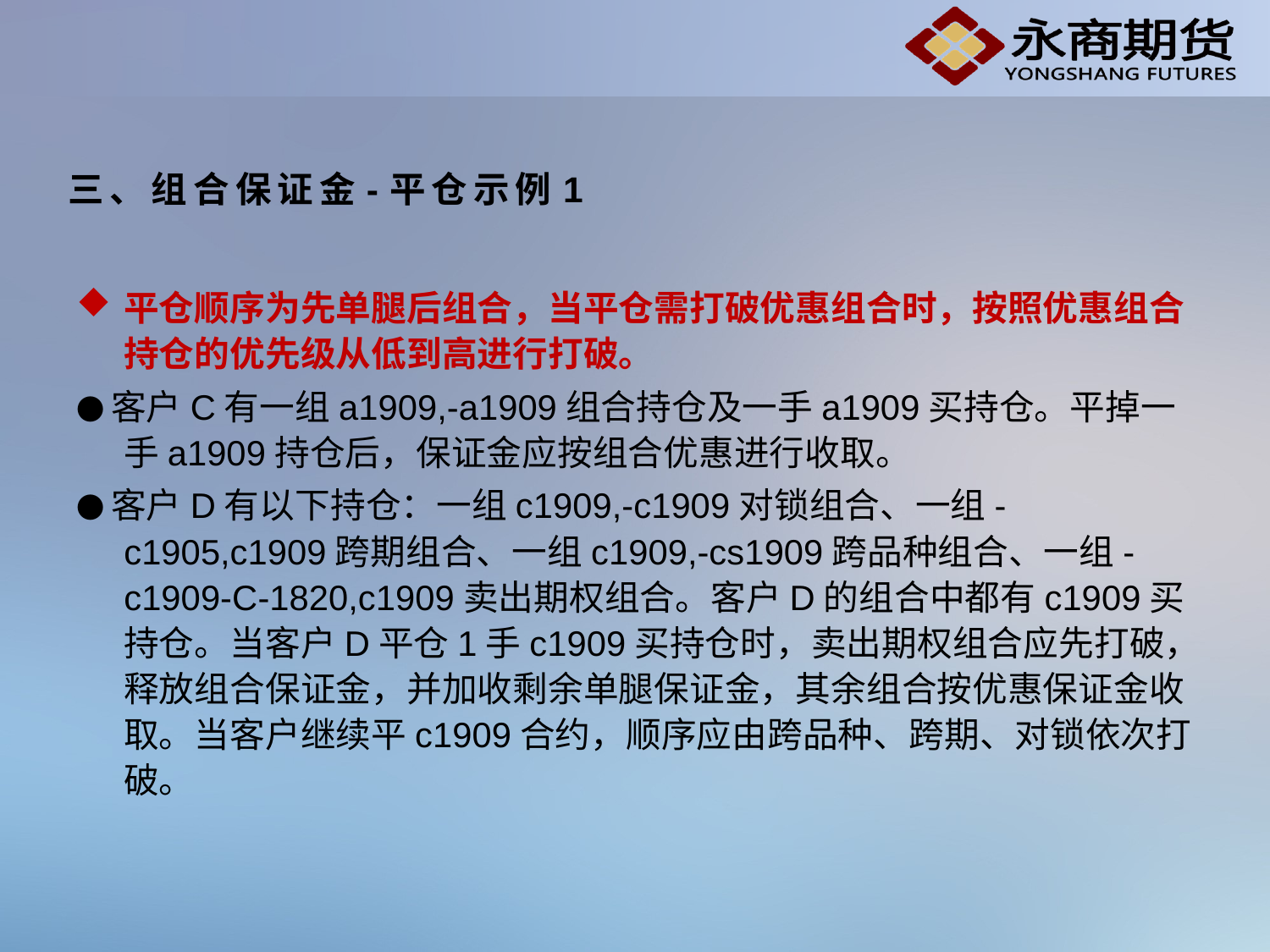

# 三、组合保证金-平仓示例1
平仓顺序为先单腿后组合，当平仓需打破优惠组合时，按照优惠组合持仓的优先级从低到高进行打破。
●客户C有一组a1909,-a1909组合持仓及一手a1909买持仓。平掉一手a1909持仓后，保证金应按组合优惠进行收取。
●客户D有以下持仓：一组c1909,-c1909对锁组合、一组-c1905,c1909跨期组合、一组c1909,-cs1909跨品种组合、一组-c1909-C-1820,c1909卖出期权组合。客户D的组合中都有c1909买持仓。当客户D平仓1手c1909买持仓时，卖出期权组合应先打破，释放组合保证金，并加收剩余单腿保证金，其余组合按优惠保证金收取。当客户继续平c1909合约，顺序应由跨品种、跨期、对锁依次打破。